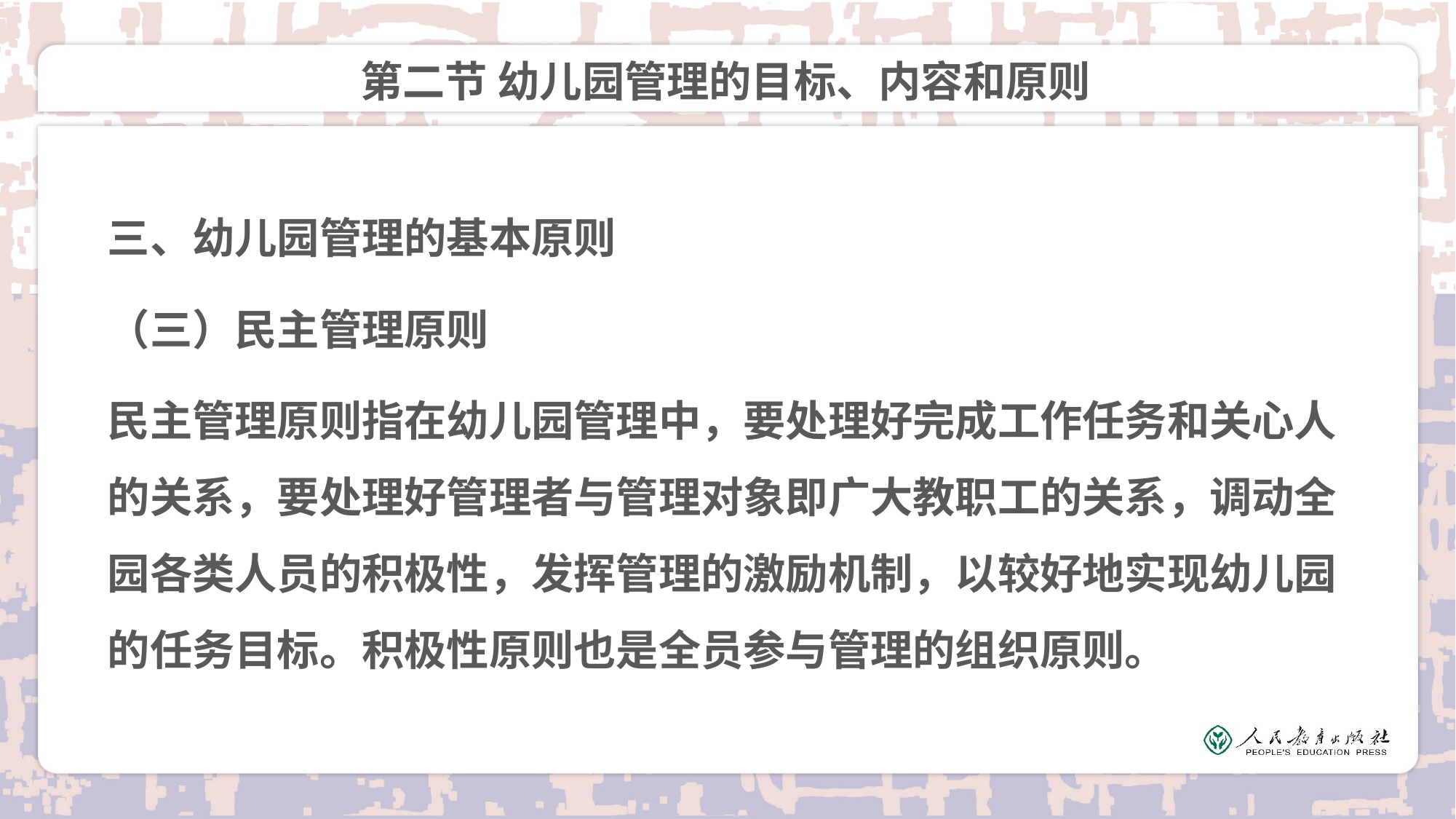

# 第二节 幼儿园管理的目标、内容和原则
三、幼儿园管理的基本原则
（三）民主管理原则
民主管理原则指在幼儿园管理中，要处理好完成工作任务和关心人的关系，要处理好管理者与管理对象即广大教职工的关系，调动全园各类人员的积极性，发挥管理的激励机制，以较好地实现幼儿园的任务目标。积极性原则也是全员参与管理的组织原则。